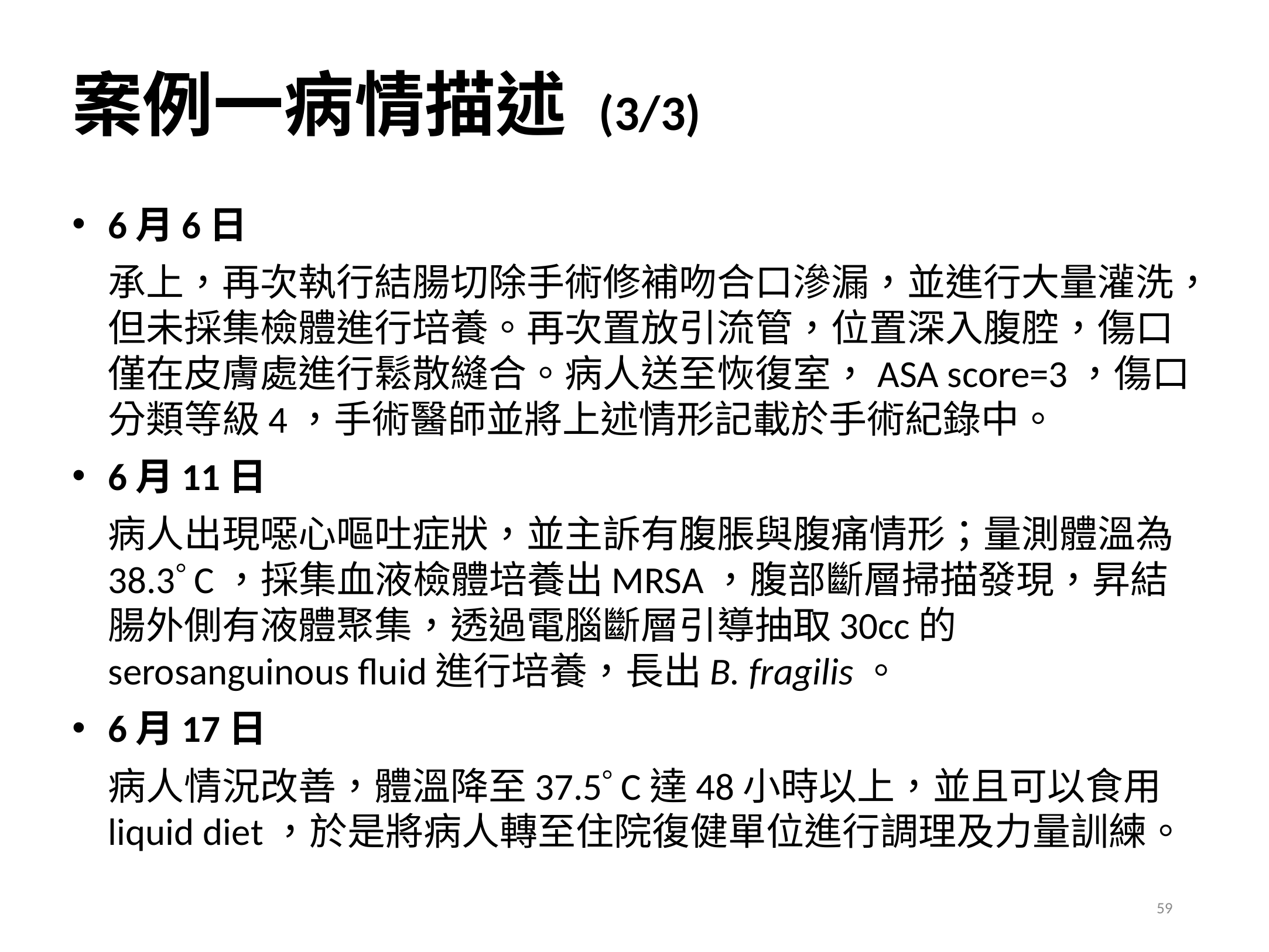

# 案例一病情描述 (3/3)
6月6日
承上，再次執行結腸切除手術修補吻合口滲漏，並進行大量灌洗，但未採集檢體進行培養。再次置放引流管，位置深入腹腔，傷口僅在皮膚處進行鬆散縫合。病人送至恢復室，ASA score=3，傷口分類等級4，手術醫師並將上述情形記載於手術紀錄中。
6月11日
病人出現噁心嘔吐症狀，並主訴有腹脹與腹痛情形；量測體溫為38.3° C，採集血液檢體培養出MRSA，腹部斷層掃描發現，昇結腸外側有液體聚集，透過電腦斷層引導抽取30cc的serosanguinous fluid進行培養，長出B. fragilis。
6月17日
病人情況改善，體溫降至37.5° C達48小時以上，並且可以食用liquid diet，於是將病人轉至住院復健單位進行調理及力量訓練。
59